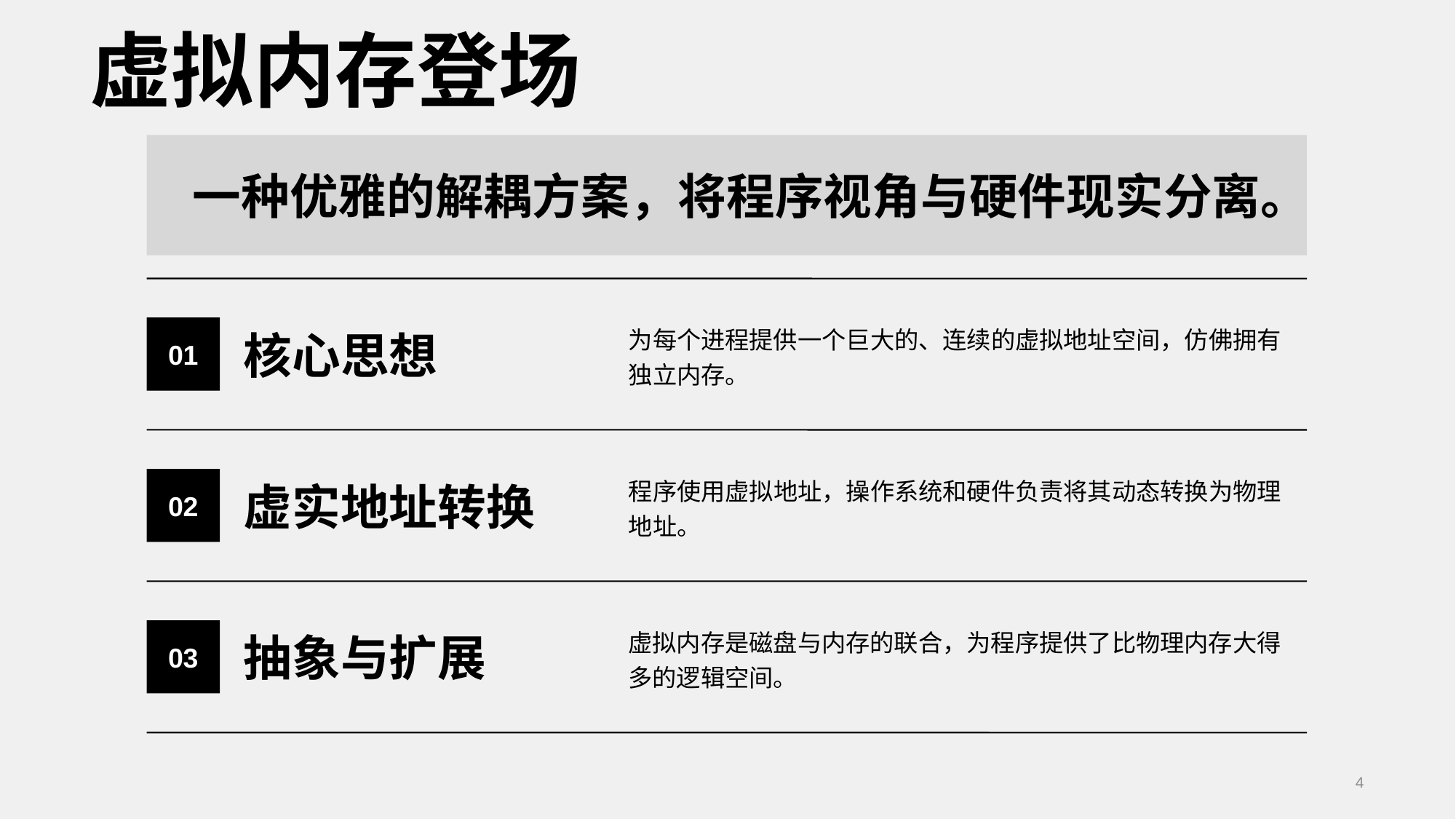

虚拟内存登场

一种优雅的解耦方案，将程序视角与硬件现实分离。

核心思想
为每个进程提供一个巨大的、连续的虚拟地址空间，仿佛拥有独立内存。
01

虚实地址转换
程序使用虚拟地址，操作系统和硬件负责将其动态转换为物理地址。
02

抽象与扩展
虚拟内存是磁盘与内存的联合，为程序提供了比物理内存大得多的逻辑空间。
03

4